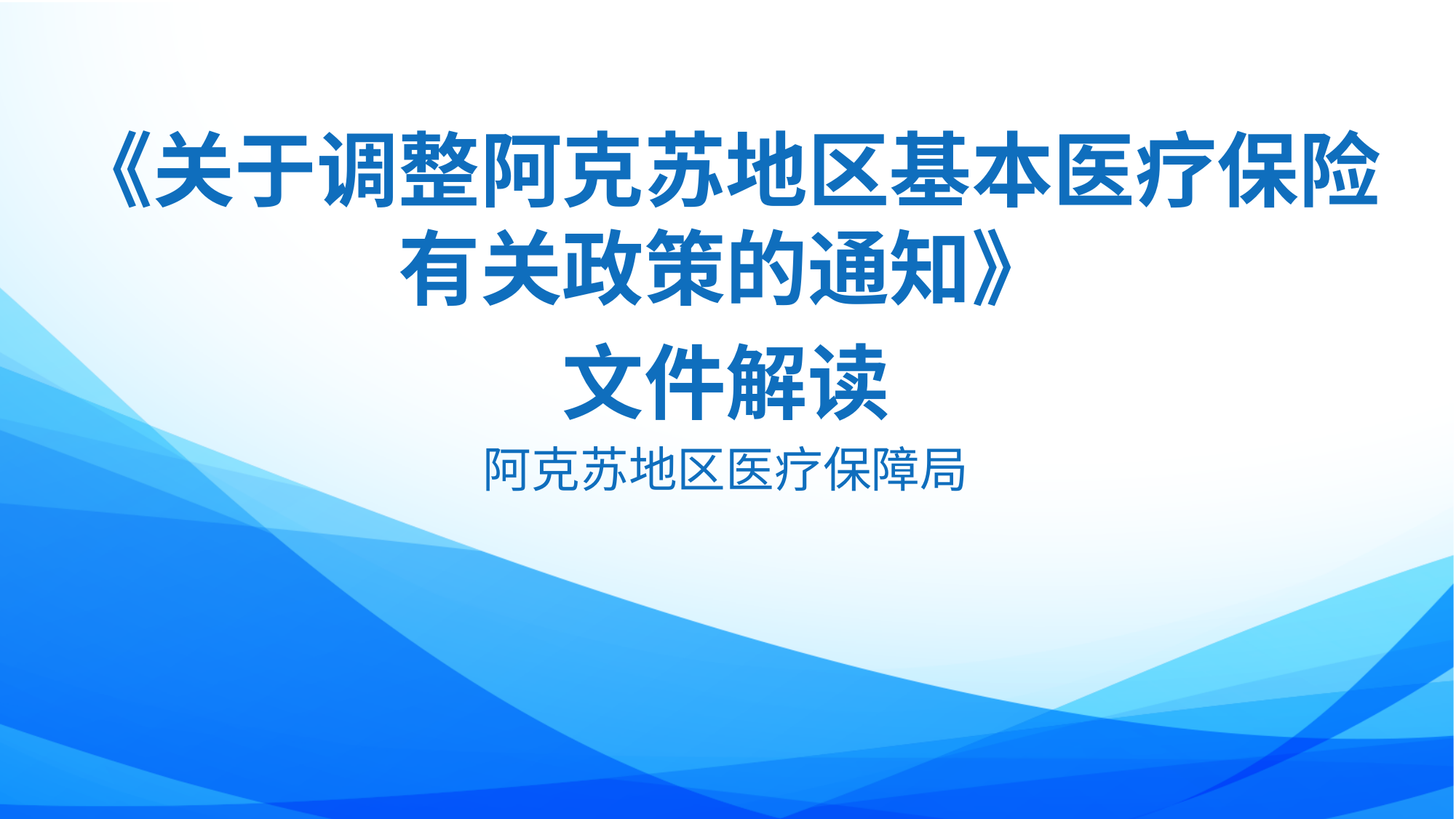

《关于调整阿克苏地区基本医疗保险有关政策的通知》
文件解读
阿克苏地区医疗保障局